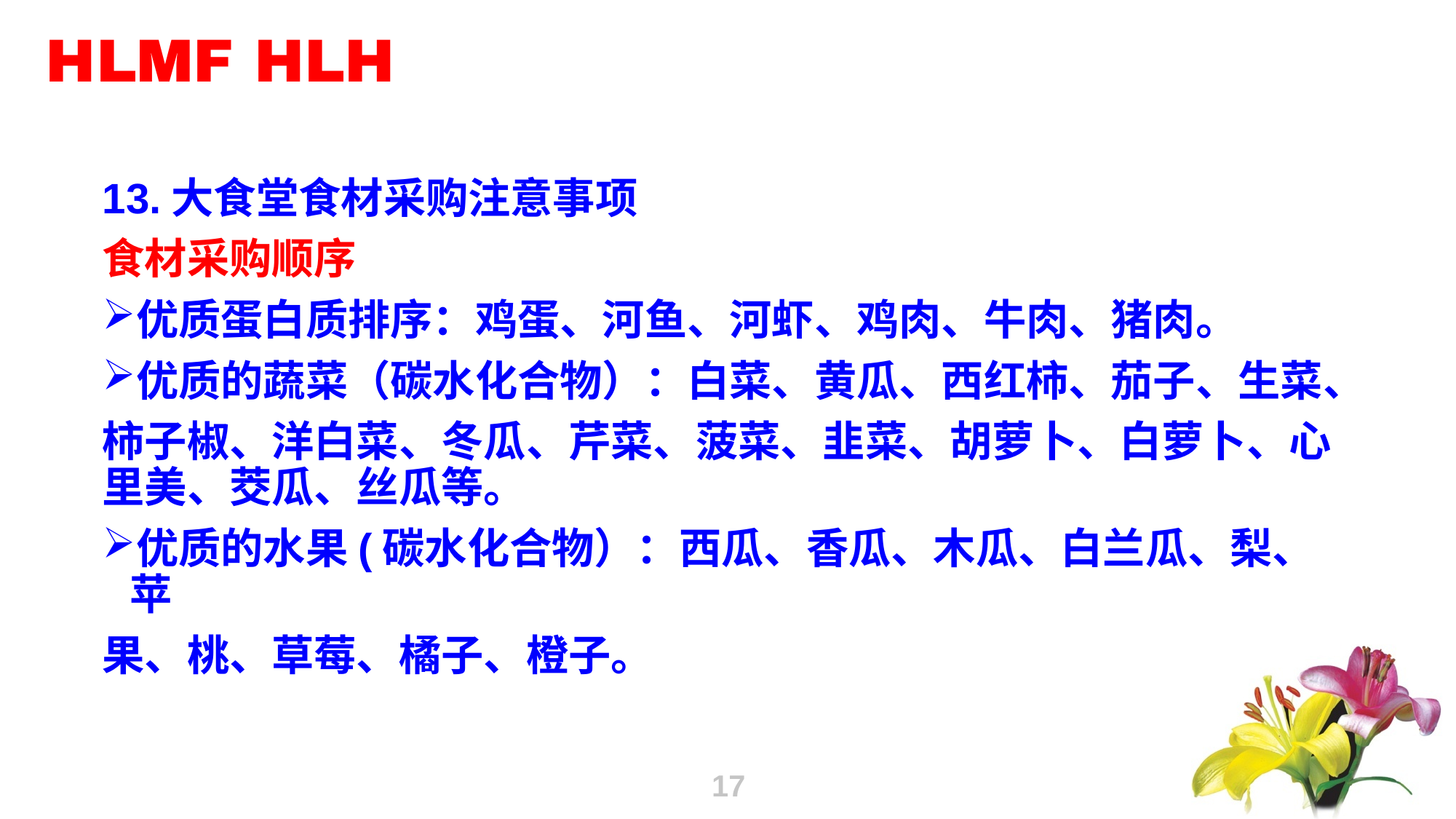

13.大食堂食材采购注意事项
食材采购顺序
优质蛋白质排序：鸡蛋、河鱼、河虾、鸡肉、牛肉、猪肉。
优质的蔬菜（碳水化合物）：白菜、黄瓜、西红柿、茄子、生菜、
柿子椒、洋白菜、冬瓜、芹菜、菠菜、韭菜、胡萝卜、白萝卜、心里美、茭瓜、丝瓜等。
优质的水果(碳水化合物）：西瓜、香瓜、木瓜、白兰瓜、梨、苹
果、桃、草莓、橘子、橙子。

17